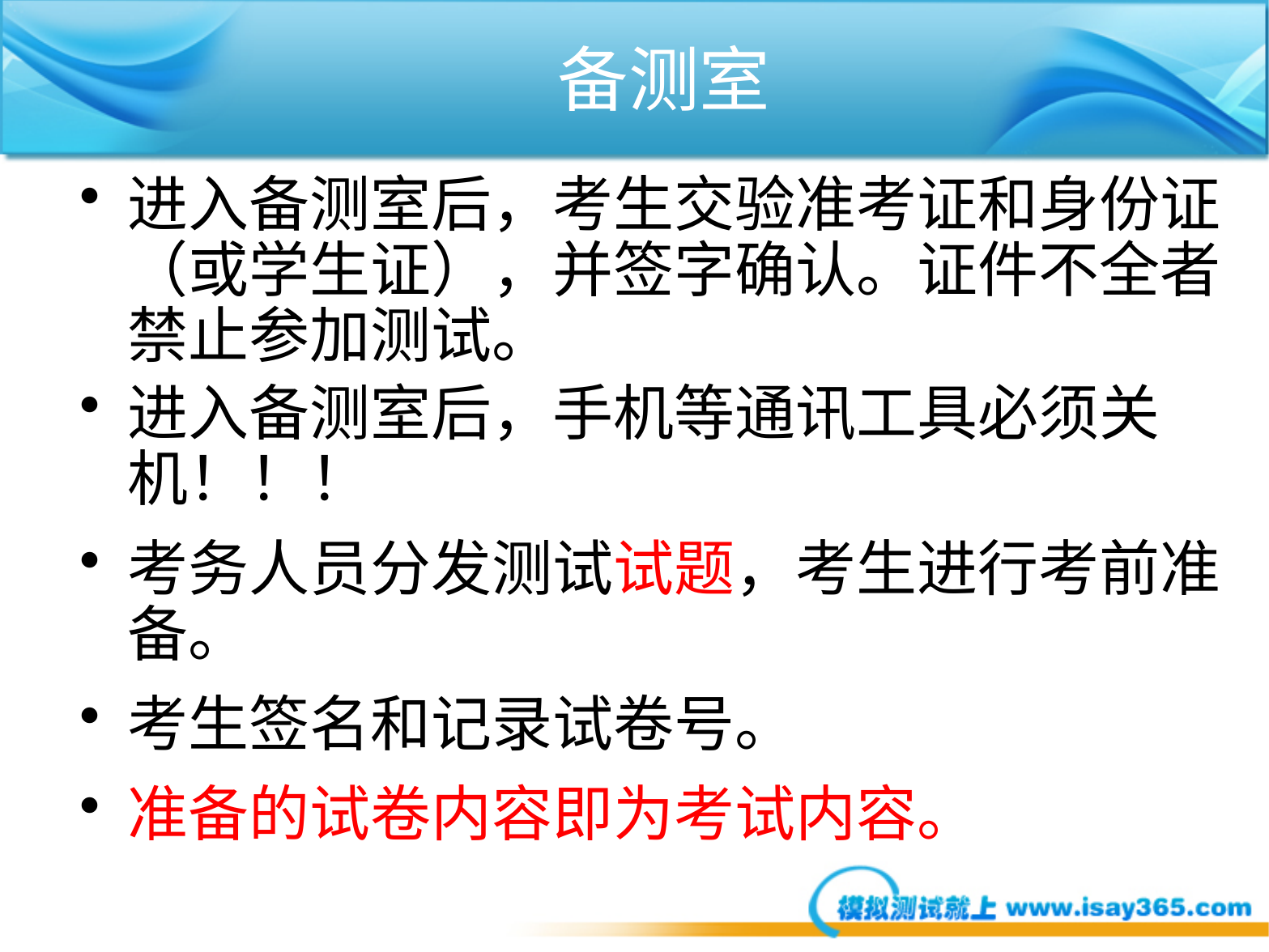

# 备测室
进入备测室后，考生交验准考证和身份证（或学生证），并签字确认。证件不全者禁止参加测试。
进入备测室后，手机等通讯工具必须关机！！！
考务人员分发测试试题，考生进行考前准备。
考生签名和记录试卷号。
准备的试卷内容即为考试内容。